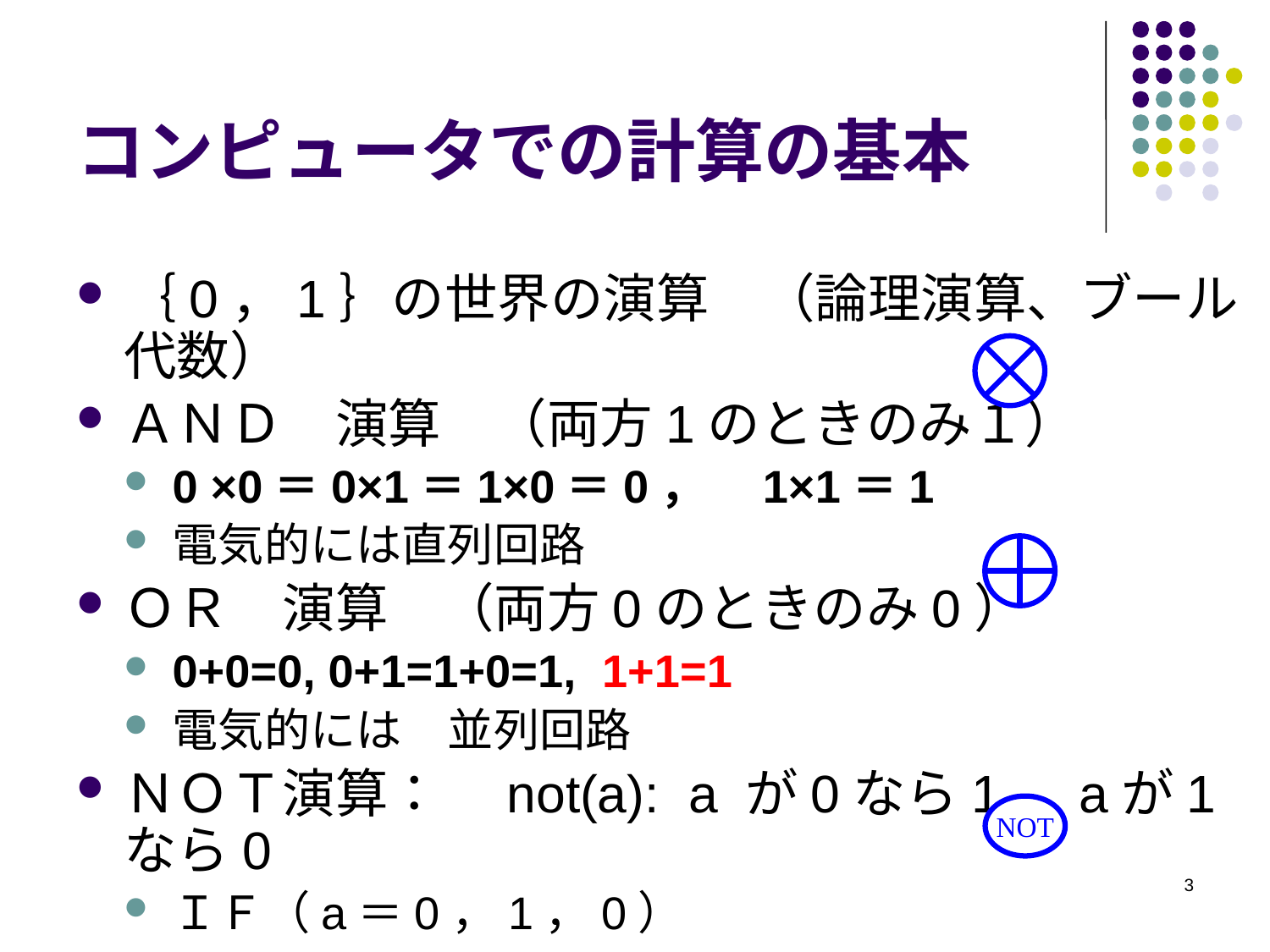

# コンピュータでの計算の基本
｛0，1｝の世界の演算　（論理演算、ブール代数）
ＡＮＤ　演算　（両方1のときのみ１）
0 ×0＝0×1＝1×0＝0，　1×1＝1
電気的には直列回路
ＯＲ　演算　（両方0のときのみ0）
0+0=0, 0+1=1+0=1,  1+1=1
電気的には　並列回路
ＮＯＴ演算：　not(a):  a が0なら1、aが1なら0
ＩＦ（a＝0，1，0）

NOT
3